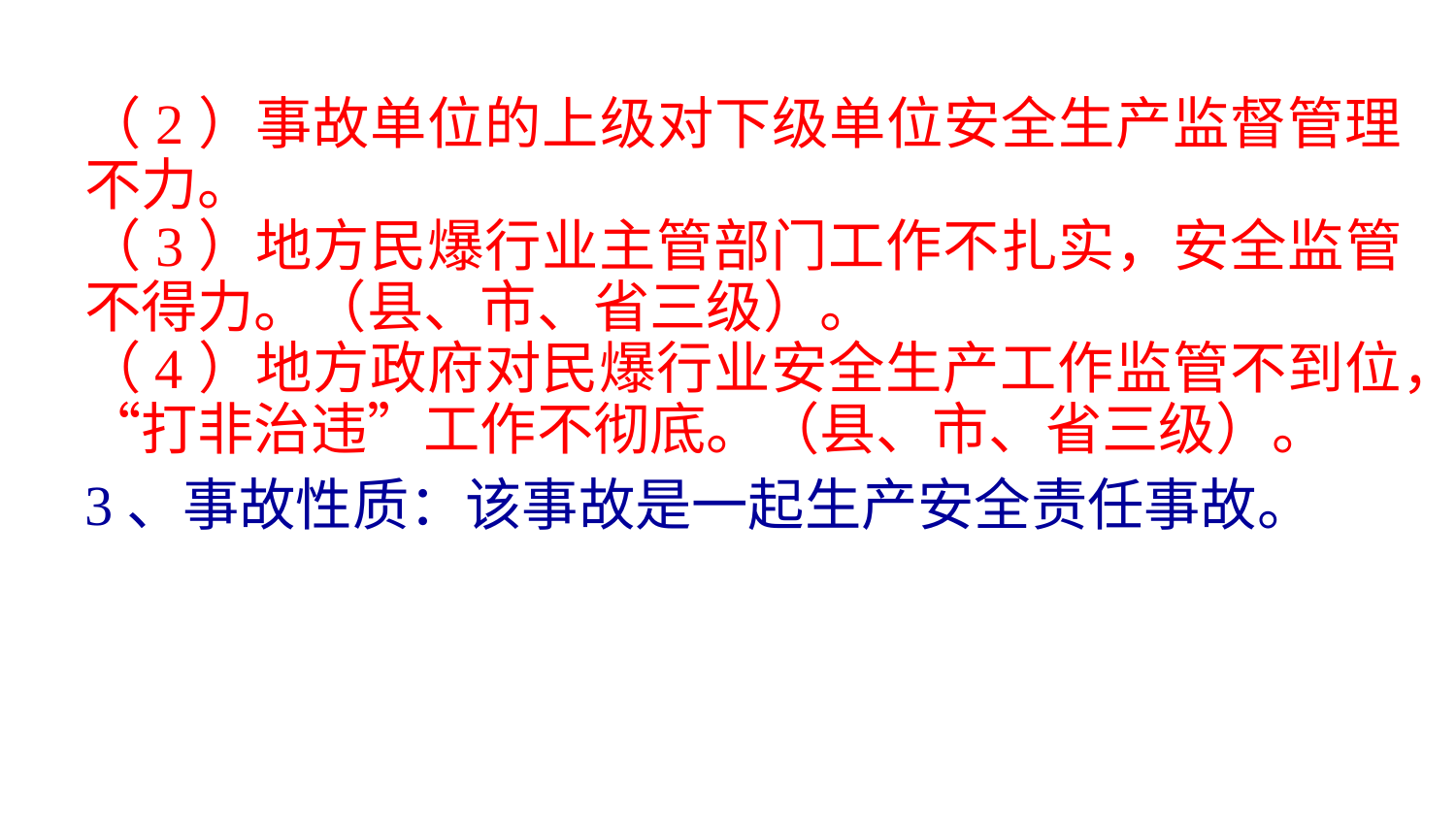

（2）事故单位的上级对下级单位安全生产监督管理不力。
（3）地方民爆行业主管部门工作不扎实，安全监管不得力。（县、市、省三级）。
（4）地方政府对民爆行业安全生产工作监管不到位，“打非治违”工作不彻底。（县、市、省三级）。
3、事故性质：该事故是一起生产安全责任事故。